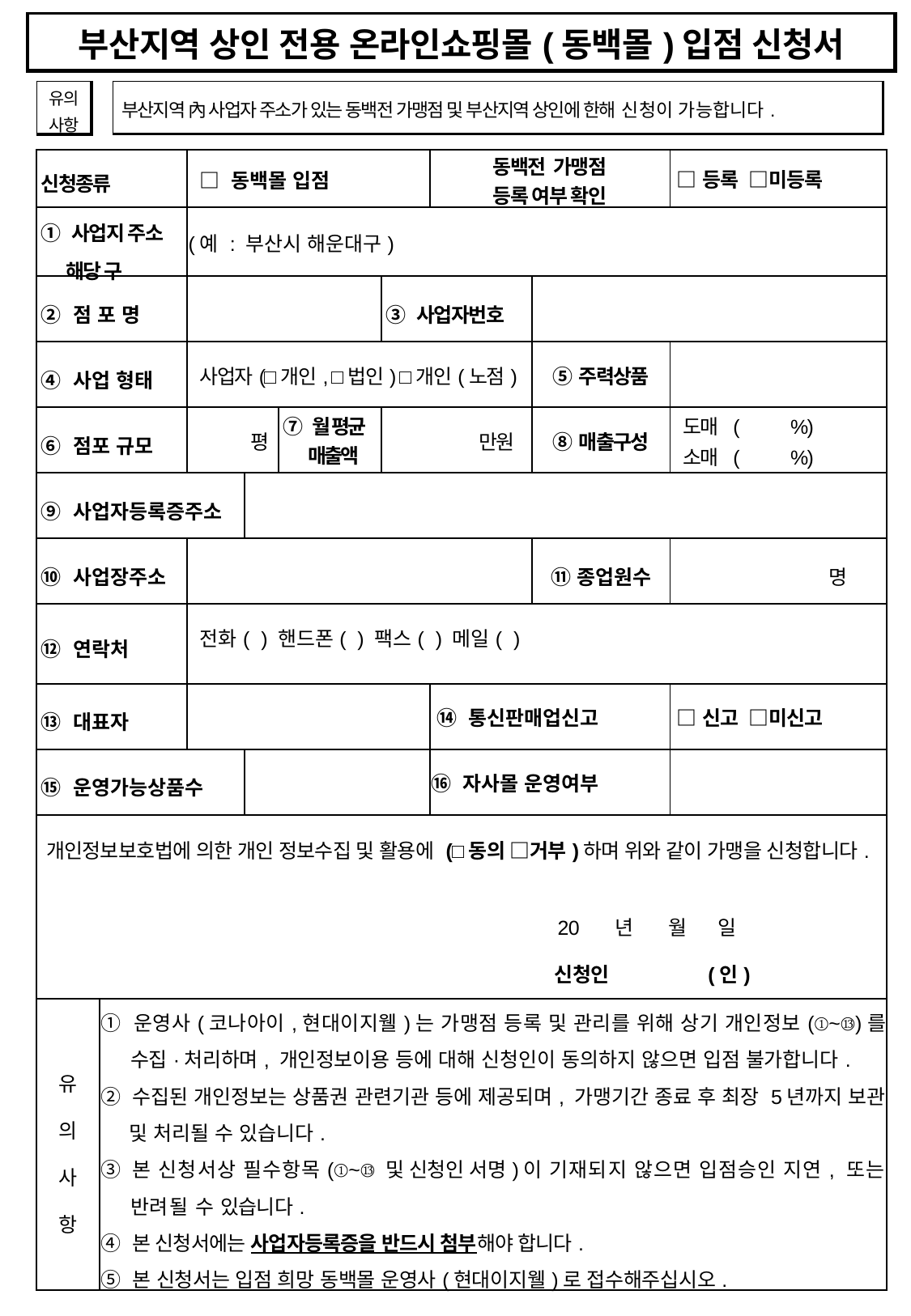

| 부산지역 상인 전용 온라인쇼핑몰(동백몰)입점 신청서 |
| --- |
| 유의 사항 |  | 부산지역 內 사업자 주소가 있는 동백전 가맹점 및 부산지역 상인에 한해 신청이 가능합니다. |
| --- | --- | --- |

| 신청종류 |  | □ 동백몰 입점 |  |  |  | 동백전 가맹점 등록 여부 확인 |  | □등록 □미등록 |
| --- | --- | --- | --- | --- | --- | --- | --- | --- |
| ① 사업지 주소 해당 구 |  | (예 : 부산시 해운대구) |  |  |  |  |  |  |
| ② 점 포 명 |  |  |  |  | ③ 사업자번호 |  |  |  |
| ④ 사업 형태 |  | 사업자(□개인, □법인) □개인(노점) |  |  |  |  | ⑤주력상품 |  |
| ⑥ 점포 규모 |  | 평 |  | ⑦ 월 평균 매출액 | 만원 |  | ⑧매출구성 | 도매 ( %) 소매 ( %) |
| ⑨ 사업자등록증주소 |  |  |  |  |  |  |  |  |
| ⑩ 사업장주소 |  |  |  |  |  |  | ⑪종업원수 | 명 |
| ⑫ 연락처 |  | 전화( ) 핸드폰( ) 팩스( ) 메일( ) |  |  |  |  |  |  |
| ⑬ 대표자 |  |  |  |  |  | ⑭ 통신판매업신고 |  | □신고 □미신고 |
| ⑮ 운영가능상품수 |  |  |  |  |  | ⑯ 자사몰 운영여부 |  |  |
| 개인정보보호법에 의한 개인 정보수집 및 활용에 (□동의 □거부)하며 위와 같이 가맹을 신청합니다. 20 년 월 일 신청인 (인) |  |  |  |  |  |  |  |  |
| 유 의 사 항 | ① 운영사(코나아이,현대이지웰)는 가맹점 등록 및 관리를 위해 상기 개인정보(①~⑬)를 수집·처리하며, 개인정보이용 등에 대해 신청인이 동의하지 않으면 입점 불가합니다. ② 수집된 개인정보는 상품권 관련기관 등에 제공되며, 가맹기간 종료 후 최장 5년까지 보관 및 처리될 수 있습니다. ③ 본 신청서상 필수항목(①~⑬ 및 신청인 서명)이 기재되지 않으면 입점승인 지연, 또는 반려될 수 있습니다. ④ 본 신청서에는 사업자등록증을 반드시 첨부해야 합니다. ⑤ 본 신청서는 입점 희망 동백몰 운영사(현대이지웰)로 접수해주십시오. |  |  |  |  |  |  |  |